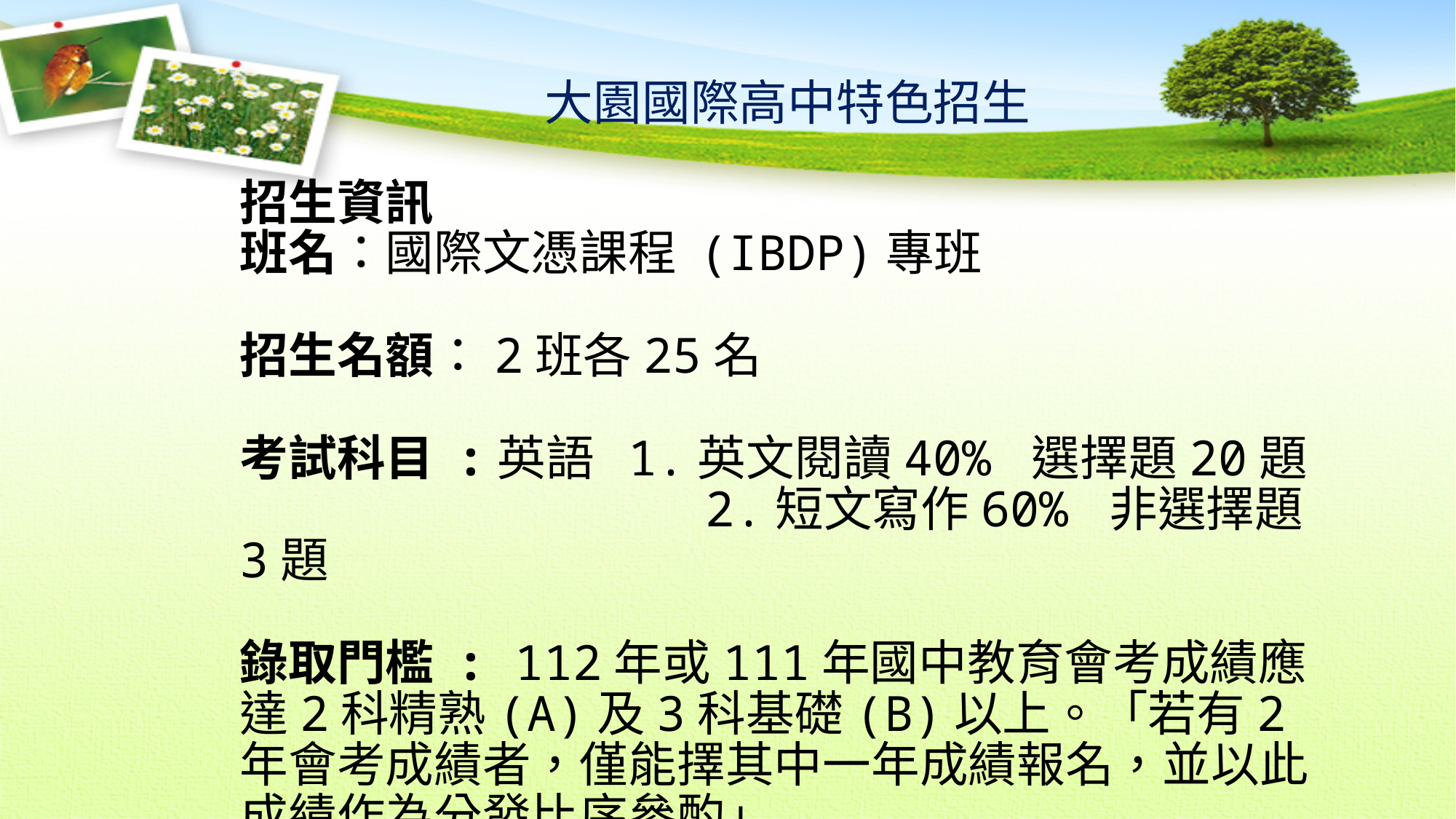

大園國際高中特色招生

招生資訊
班名：國際文憑課程 (IBDP)專班

招生名額：2班各25名

考試科目 :英語  1.英文閱讀40% 選擇題20題
                2.短文寫作60% 非選擇題3題

錄取門檻 : 112年或111年國中教育會考成績應達2科精熟(A)及3科基礎(B)以上。「若有2年會考成績者，僅能擇其中一年成績報名，並以此成績作為分發比序參酌」